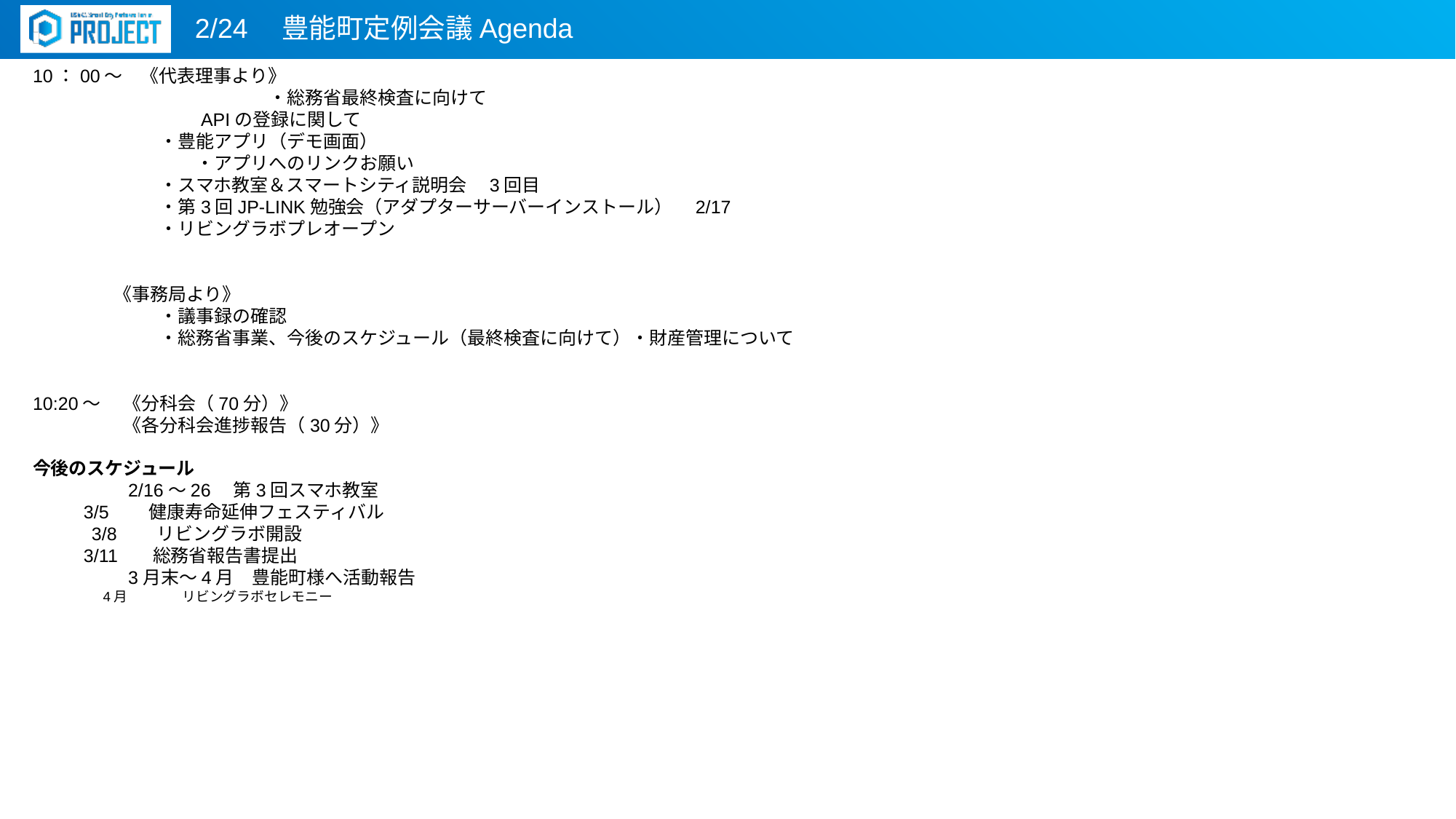

2/24　豊能町定例会議Agenda
10：00～　《代表理事より》
　　		　・総務省最終検査に向けて
　　　　　　　　　APIの登録に関して
　　　　　　　・豊能アプリ（デモ画面）
　　　　　　　　　・アプリへのリンクお願い
　　　　　　　・スマホ教室＆スマートシティ説明会　3回目
　　　　　　　・第3回JP-LINK勉強会（アダプターサーバーインストール）　2/17
　　　　　　　・リビングラボプレオープン

 　　　　《事務局より》
　　　　　　　・議事録の確認
　　　　　　　・総務省事業、今後のスケジュール（最終検査に向けて）・財産管理について

10:20～　 《分科会（70分）》
　　　　　《各分科会進捗報告（30分）》

今後のスケジュール
　　　　　2/16～26　第3回スマホ教室
          3/5       健康寿命延伸フェスティバル
        　3/8       リビングラボ開設
          3/11      総務省報告書提出
　　　　　3月末～4月　豊能町様へ活動報告
   　　　　4月　　　　リビングラボセレモニー